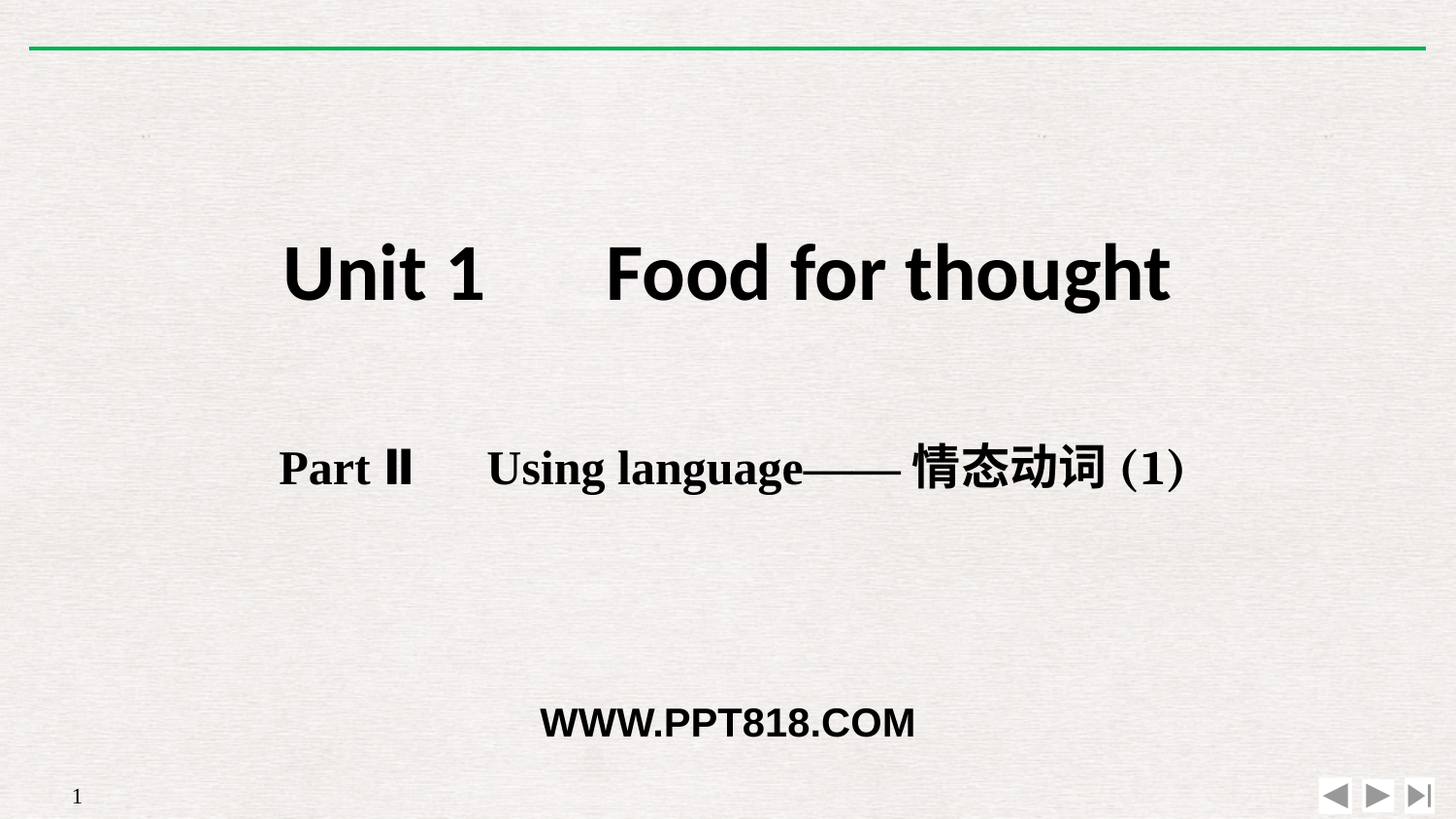

Unit 1　Food for thought
Part Ⅱ　Using language——情态动词(1)
WWW.PPT818.COM